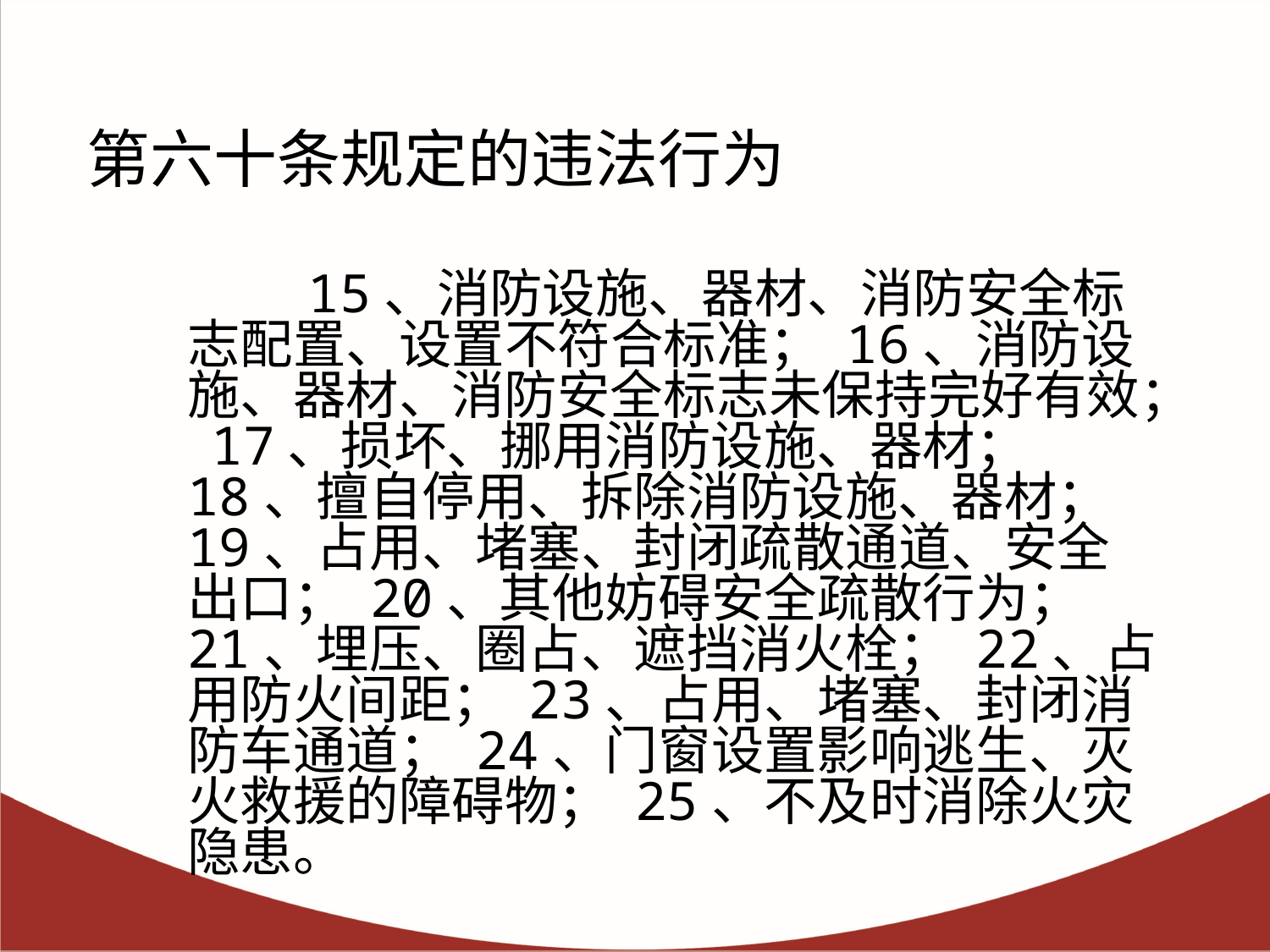

# 第六十条规定的违法行为
               15、消防设施、器材、消防安全标志配置、设置不符合标准； 16、消防设施、器材、消防安全标志未保持完好有效； 17、损坏、挪用消防设施、器材； 18、擅自停用、拆除消防设施、器材； 19、占用、堵塞、封闭疏散通道、安全出口； 20、其他妨碍安全疏散行为； 21、埋压、圈占、遮挡消火栓； 22、占用防火间距； 23、占用、堵塞、封闭消防车通道； 24、门窗设置影响逃生、灭火救援的障碍物； 25、不及时消除火灾隐患。